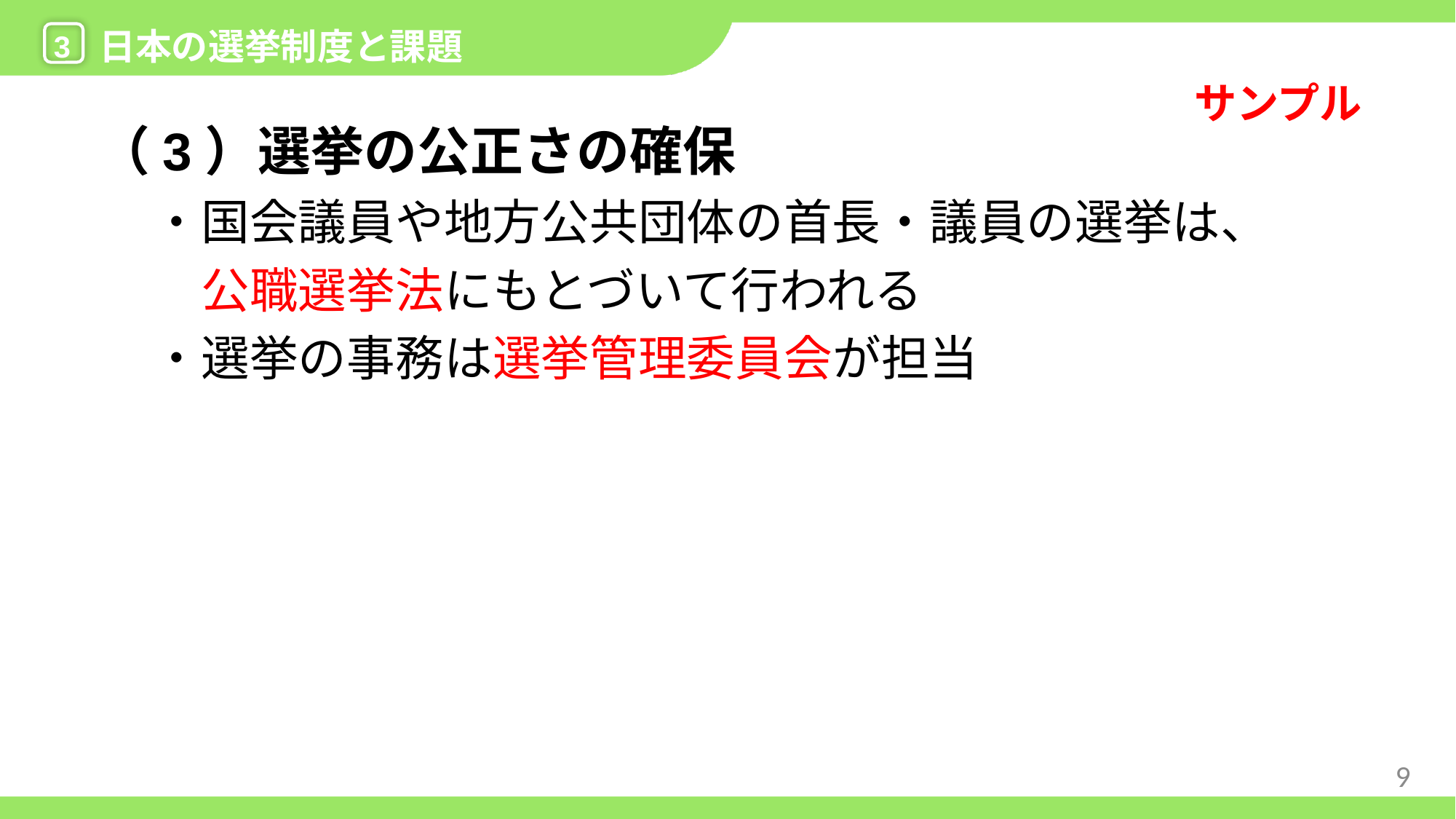

3
日本の選挙制度と課題
（3）選挙の公正さの確保
・国会議員や地方公共団体の首長・議員の選挙は、
　公職選挙法にもとづいて行われる
・選挙の事務は選挙管理委員会が担当